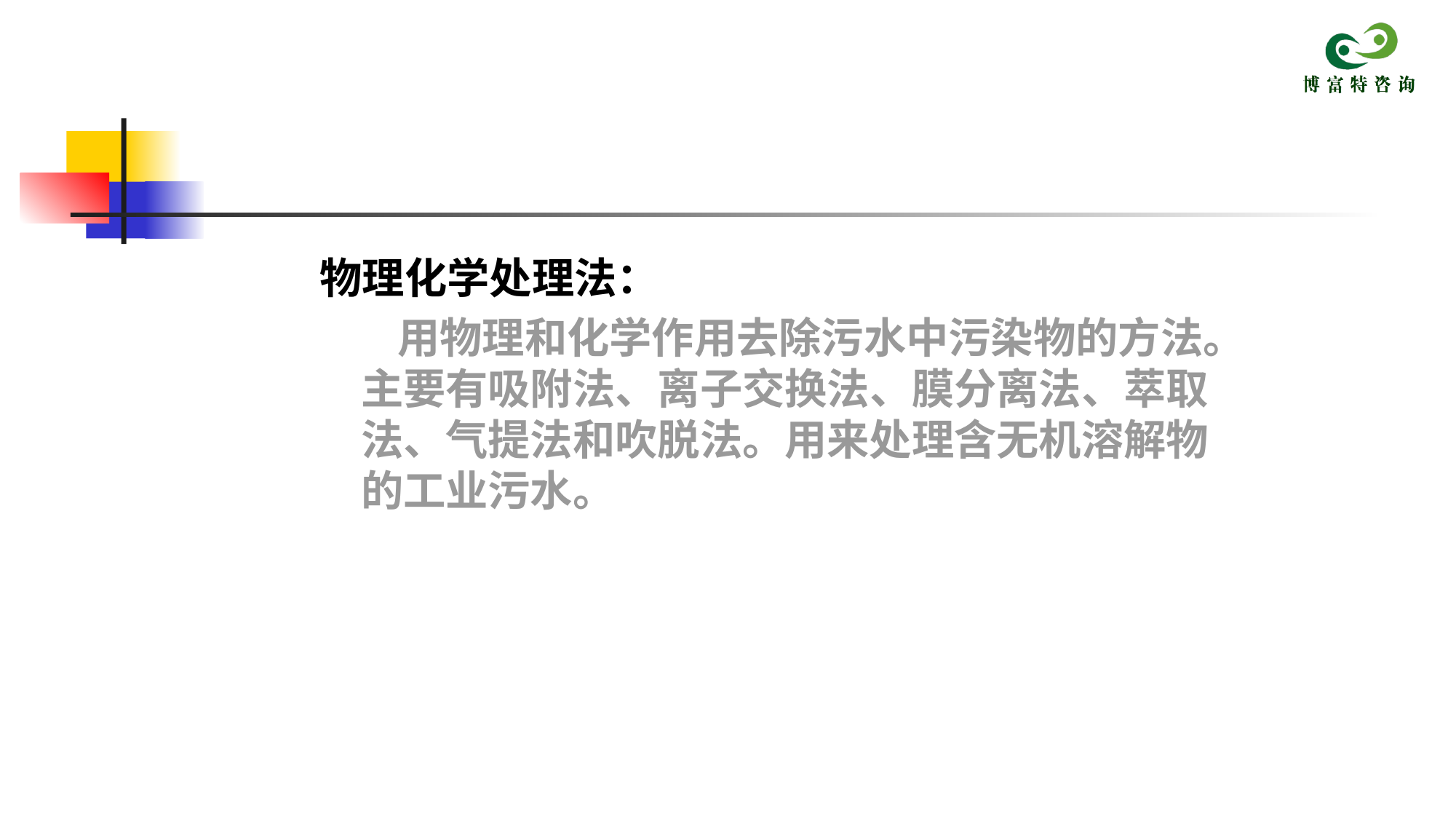

物理化学处理法：
       用物理和化学作用去除污水中污染物的方法。主要有吸附法、离子交换法、膜分离法、萃取法、气提法和吹脱法。用来处理含无机溶解物的工业污水。